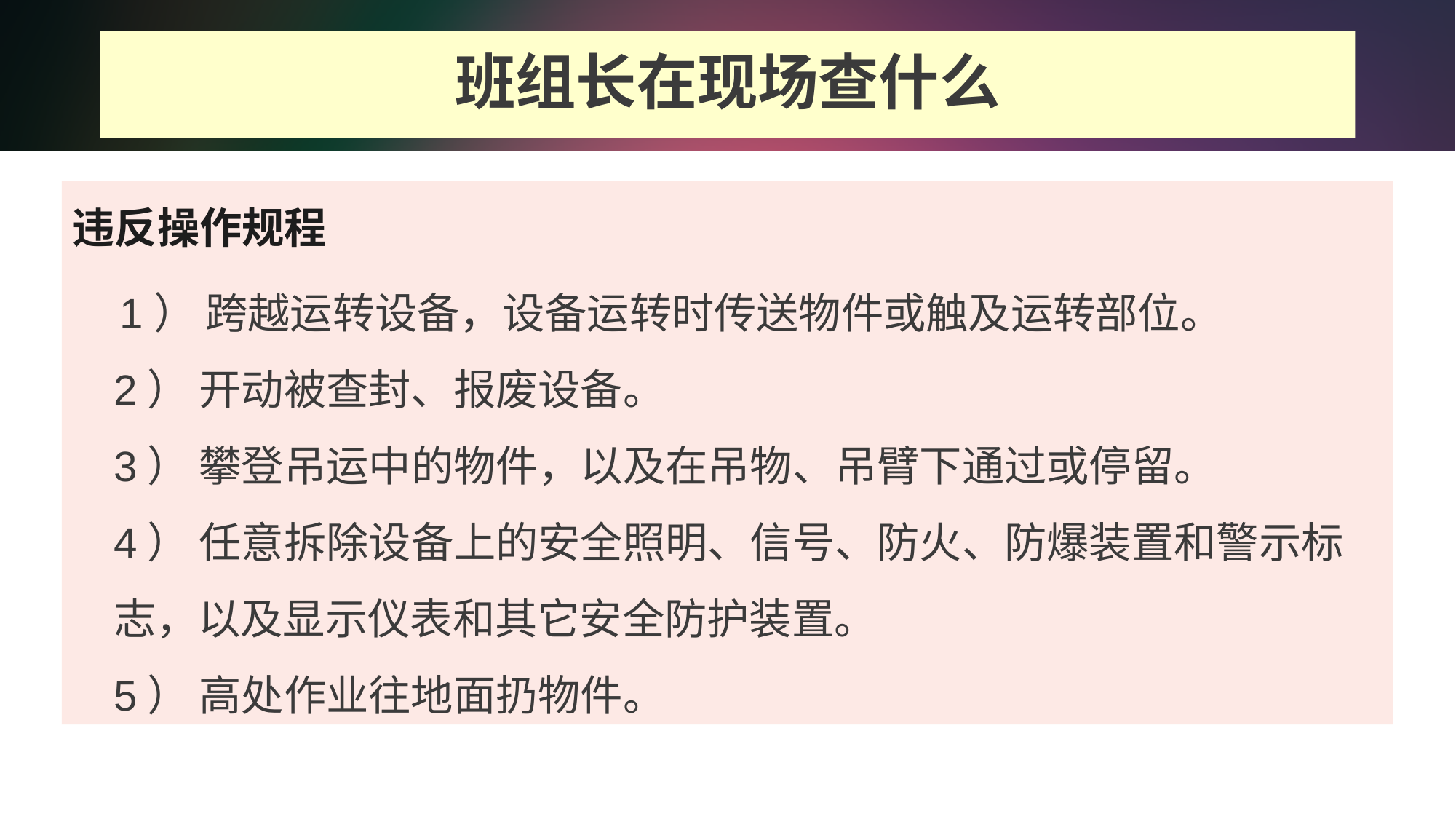

班组长在现场查什么
违反操作规程
    1） 跨越运转设备，设备运转时传送物件或触及运转部位。
2） 开动被查封、报废设备。
3） 攀登吊运中的物件，以及在吊物、吊臂下通过或停留。
4） 任意拆除设备上的安全照明、信号、防火、防爆装置和警示标志，以及显示仪表和其它安全防护装置。
5） 高处作业往地面扔物件。